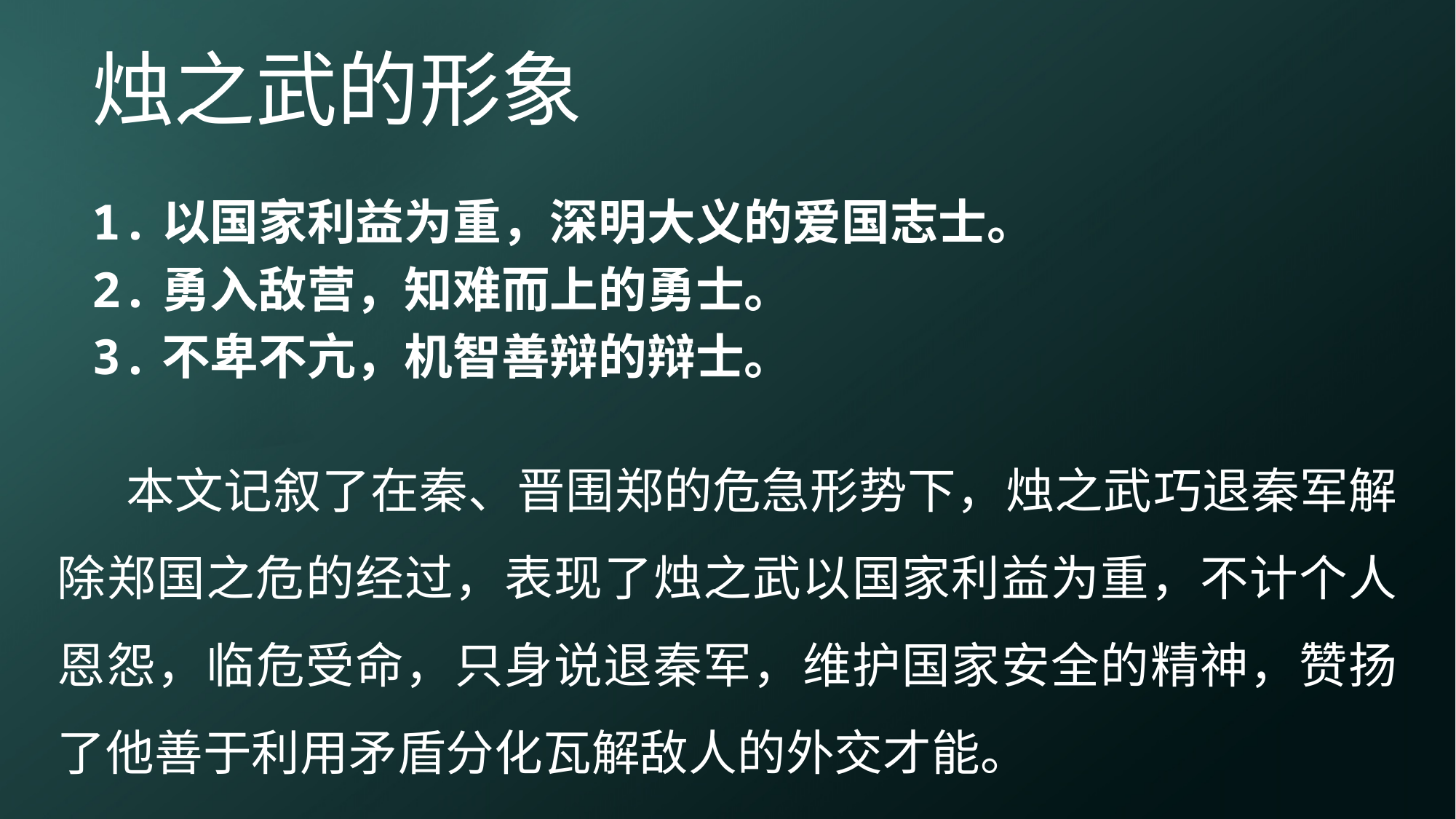

烛之武的形象

1.以国家利益为重，深明大义的爱国志士。
2.勇入敌营，知难而上的勇士。
3.不卑不亢，机智善辩的辩士。
e7d195523061f1c0c2b73831c94a3edc981f60e396d3e182073EE1468018468A7F192AE5E5CD515B6C3125F8AF6E4EE646174E8CF0B46FD19828DCE8CDA3B3A044A74F0E769C5FA8CB87AB6FC303C8BA3785FAC64AF542475A45392D2F8775CA09404B8122E755E8D50F2EB8F385E18313826A9D5FC56A252BE1477DBA86F063A13A534DCD014D15A741296C1B0F0370
本文记叙了在秦、晋围郑的危急形势下，烛之武巧退秦军解除郑国之危的经过，表现了烛之武以国家利益为重，不计个人恩怨，临危受命，只身说退秦军，维护国家安全的精神，赞扬了他善于利用矛盾分化瓦解敌人的外交才能。